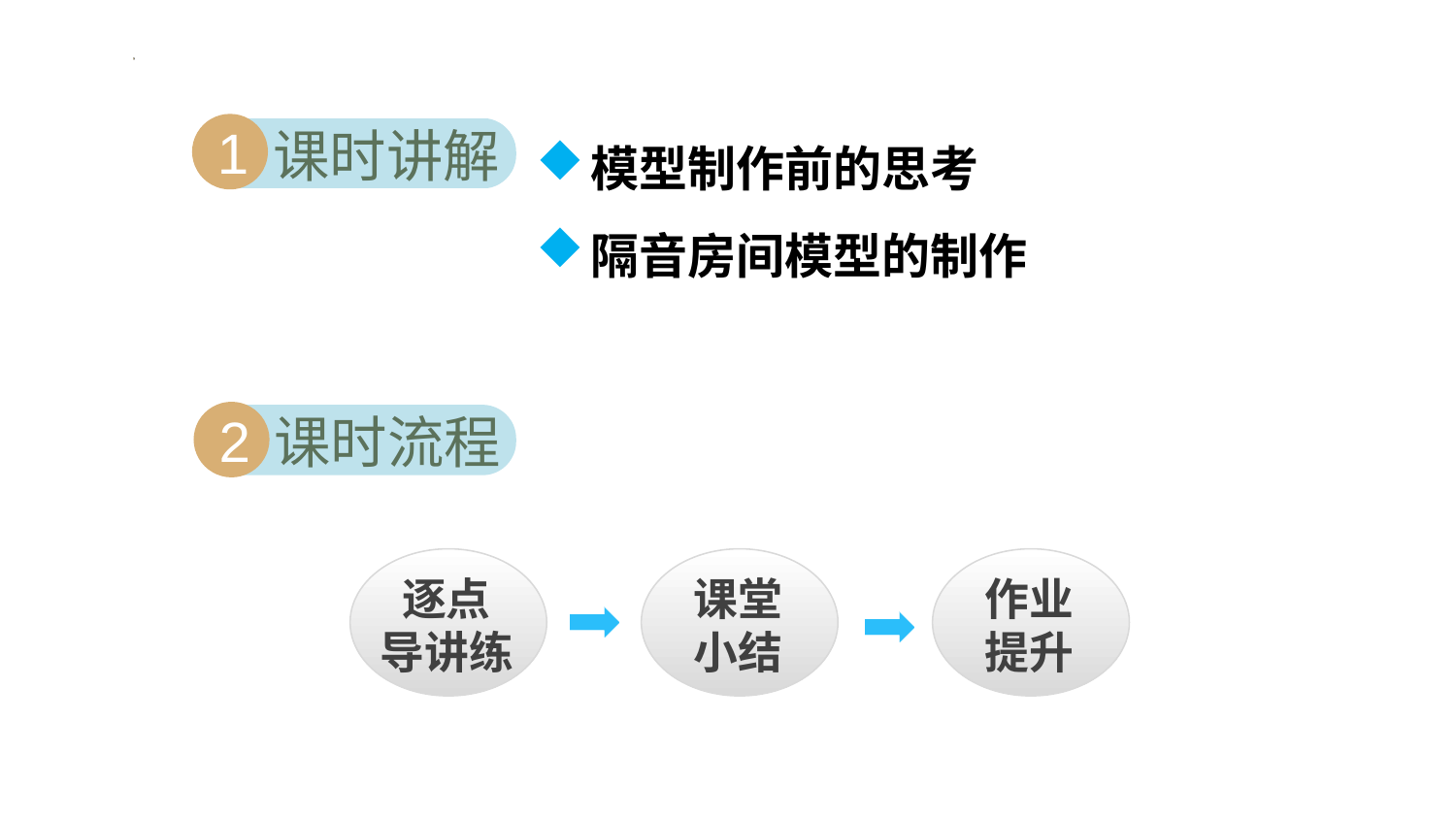

模型制作前的思考
隔音房间模型的制作
课时讲解
1

课时流程
2

逐点
导讲练
课堂小结
作业提升